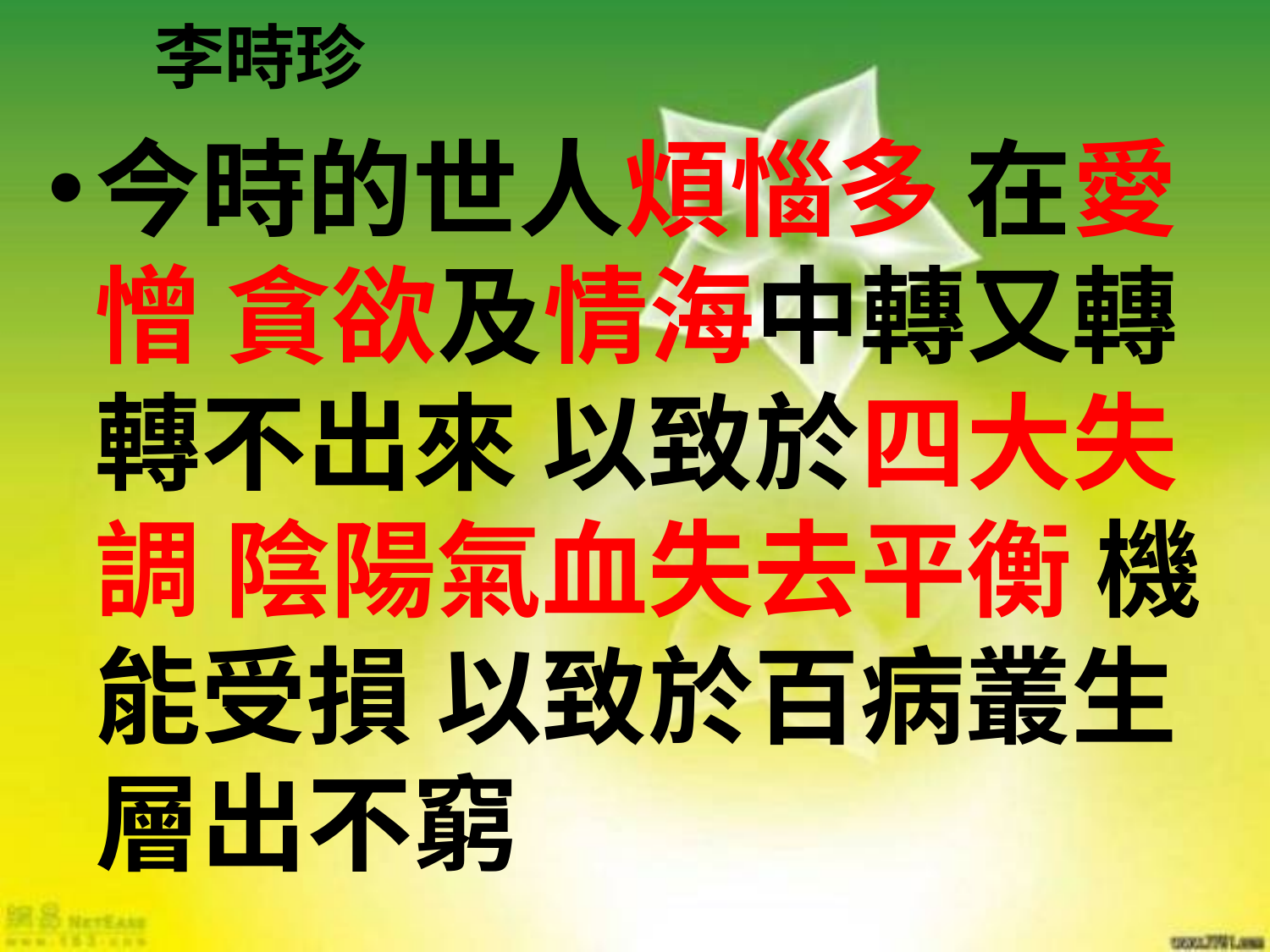

# 李時珍
今時的世人煩惱多 在愛憎 貪欲及情海中轉又轉 轉不出來 以致於四大失調 陰陽氣血失去平衡 機能受損 以致於百病叢生 層出不窮